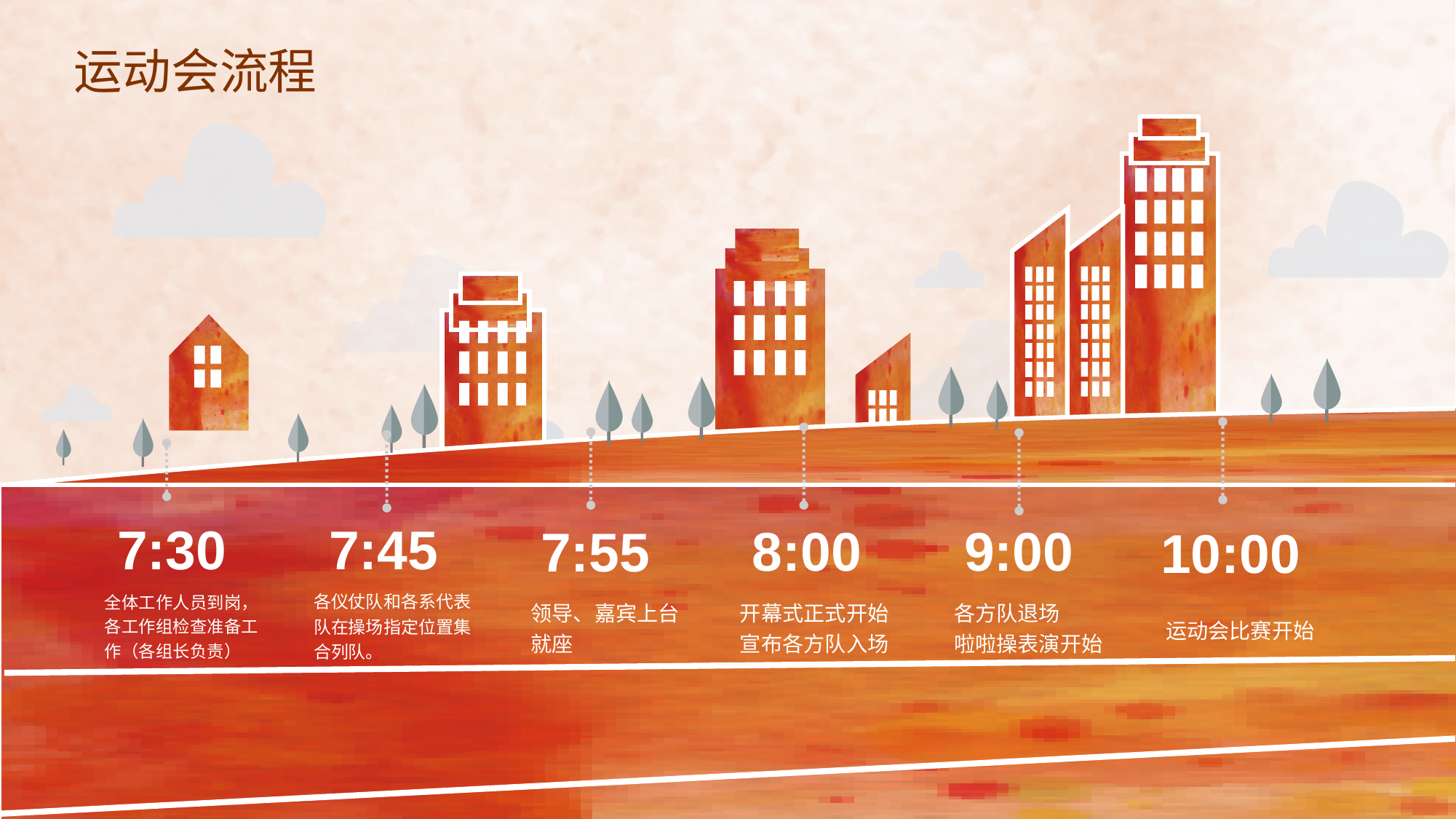

# 运动会流程

10:00
运动会比赛开始

8:00
开幕式正式开始宣布各方队入场

7:55
领导、嘉宾上台就座

9:00
各方队退场
啦啦操表演开始

7:45
各仪仗队和各系代表队在操场指定位置集合列队。

7:30
全体工作人员到岗，各工作组检查准备工作（各组长负责）